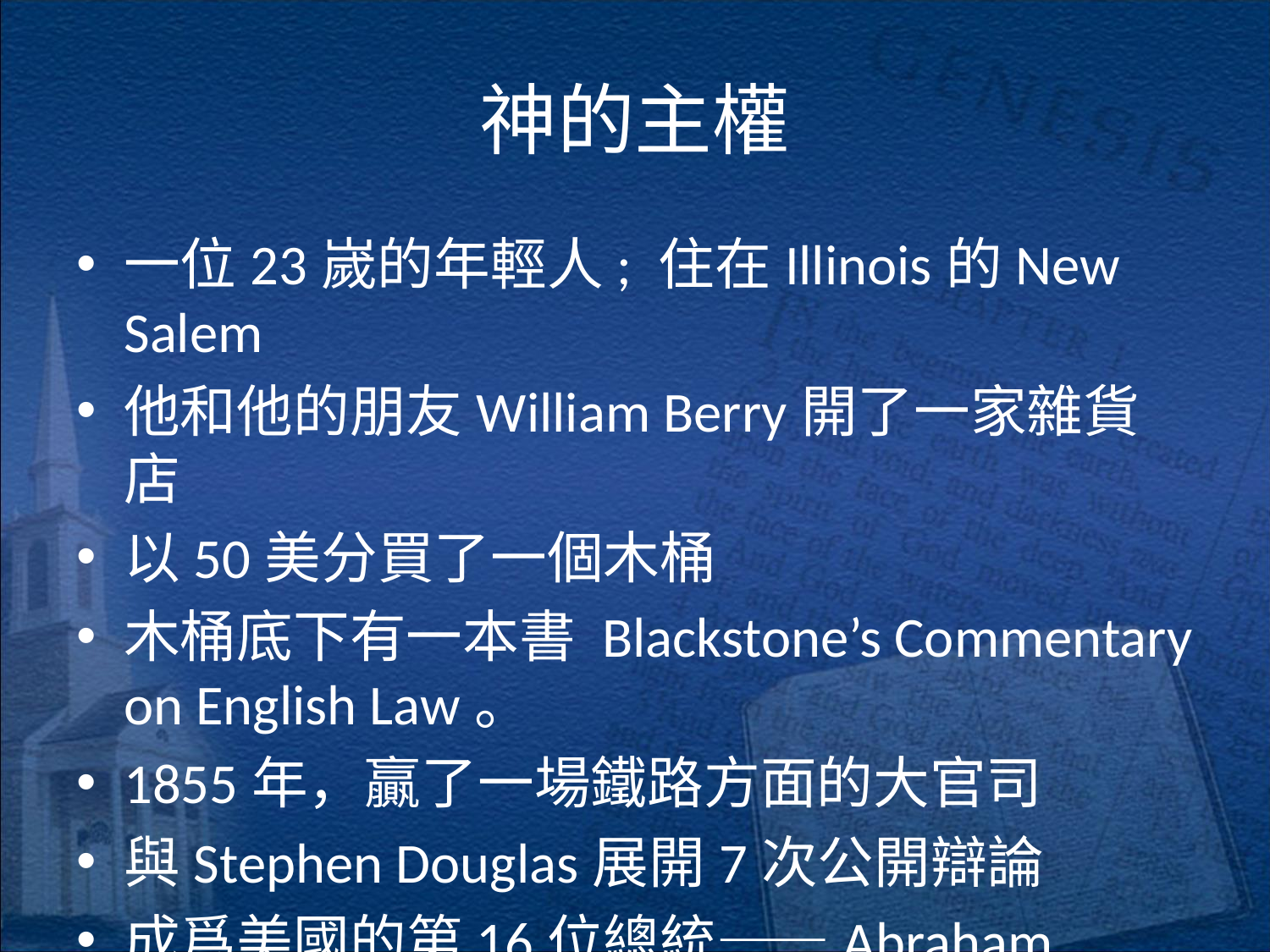

# 神的主權
一位23嵗的年輕人; 住在Illinois的New Salem
他和他的朋友William Berry開了一家雜貨店
以50美分買了一個木桶
木桶底下有一本書 Blackstone’s Commentary on English Law。
1855年，贏了一場鐵路方面的大官司
與Stephen Douglas展開7次公開辯論
成爲美國的第16位總統——Abraham Lincoln